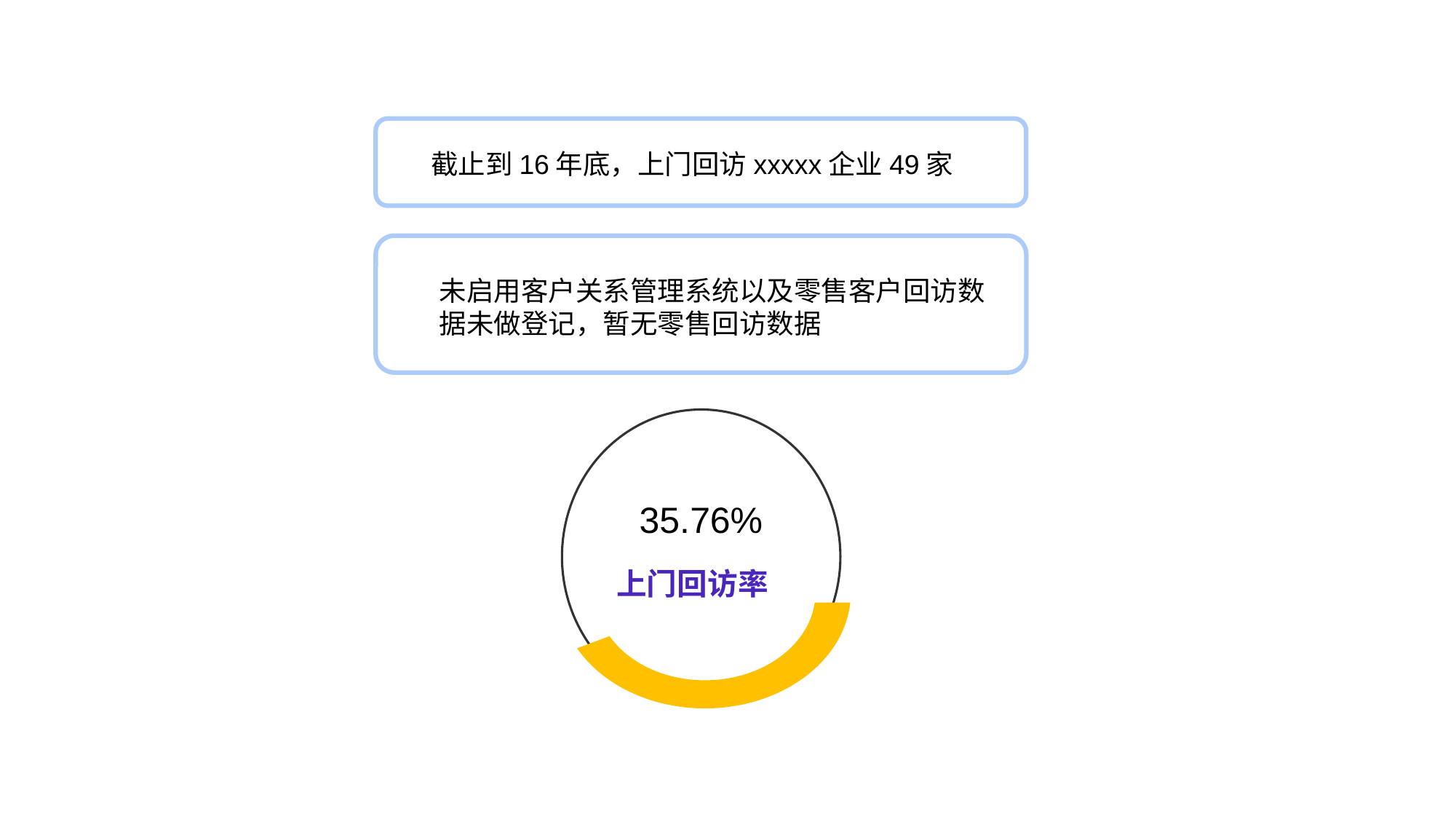

截止到16年底，上门回访xxxxx企业49家

未启用客户关系管理系统以及零售客户回访数据未做登记，暂无零售回访数据

35.76%
上门回访率